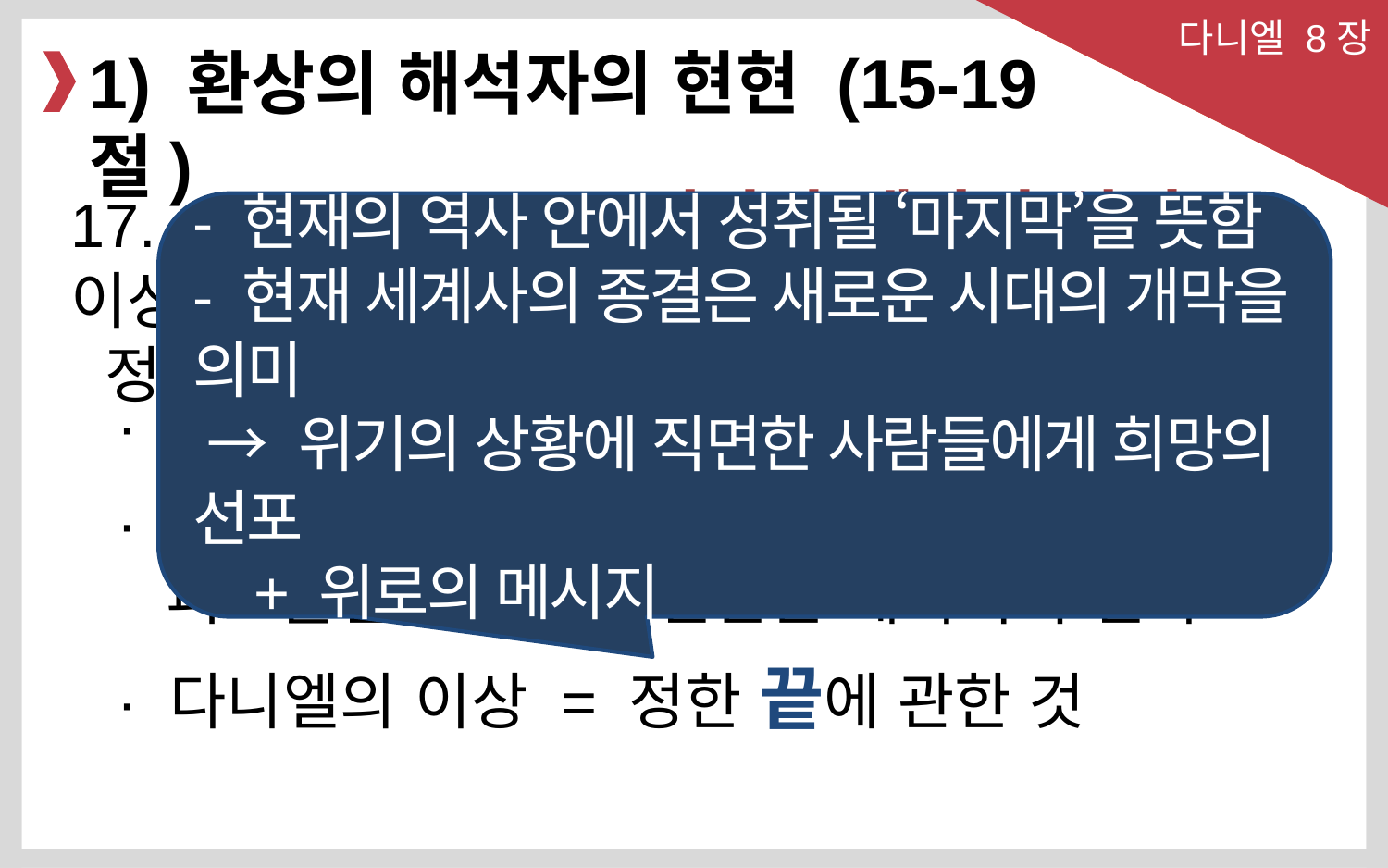

다니엘 8장
1) 환상의 해석자의 현현 (15-19절)

17. 그가 내게 이르되 인자야 깨달아 알라 이 이상은
  정한 때 끝에 관한 것이니라
- 현재의 역사 안에서 성취될 ‘마지막’을 뜻함
- 현재 세계사의 종결은 새로운 시대의 개막을 의미
 → 위기의 상황에 직면한 사람들에게 희망의 선포
   + 위로의 메시지
· 인자 : 계시를 받는 예언자의 명칭
· 천상의 존재는 비밀한 하늘의 계시를 전하고,
  피조물인 땅에사는 인간은 계시의 수신자
· 다니엘의 이상 = 정한 끝에 관한 것